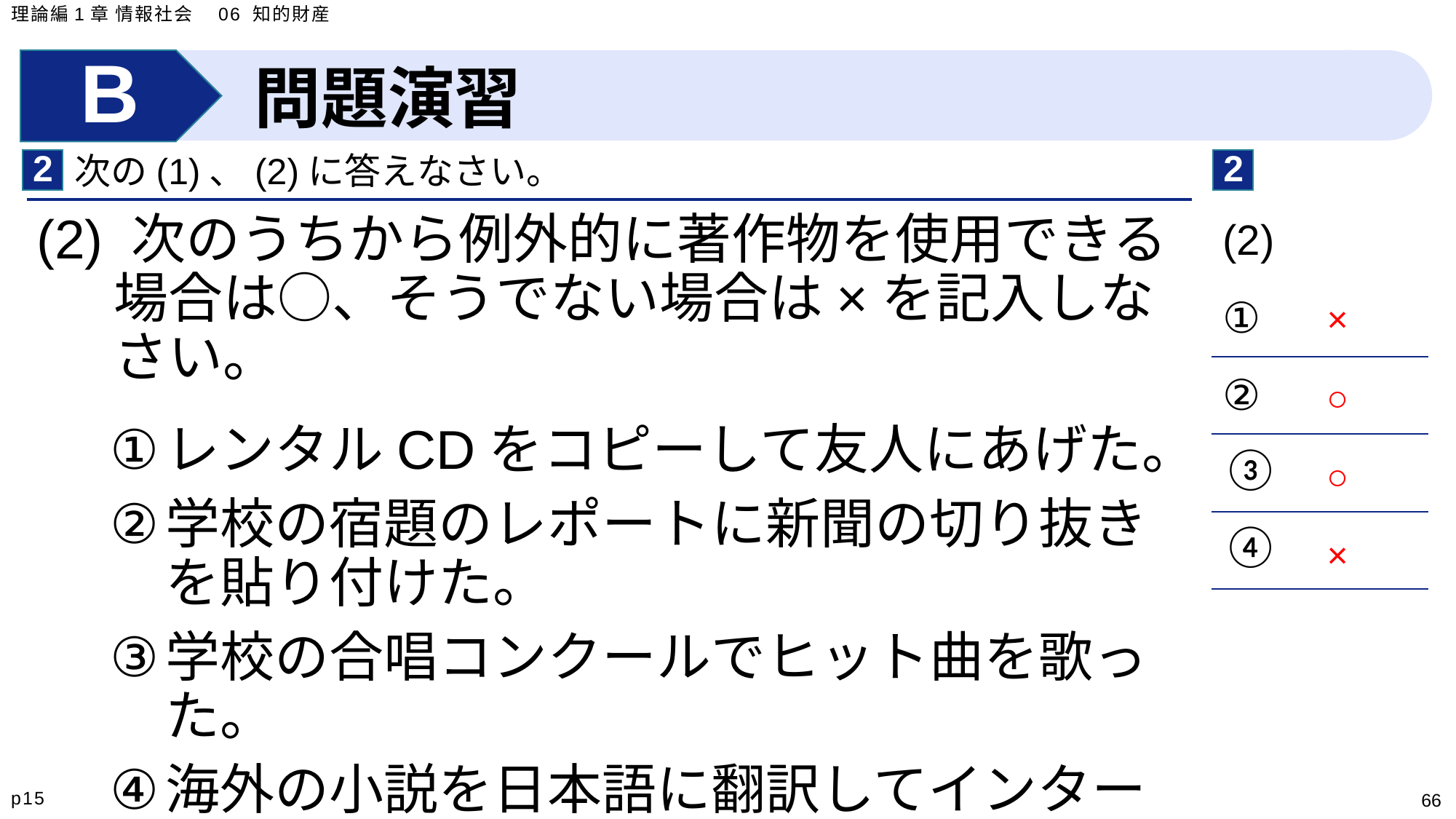

理論編1章 情報社会　06 知的財産
問題演習
2
2
次の(1)、(2)に答えなさい。
| (2) |
| --- |
| ① |
| ② |
| ③ |
| ④ |
(2) 次のうちから例外的に著作物を使用できる場合は○、そうでない場合は×を記入しなさい。
レンタルCDをコピーして友人にあげた。
学校の宿題のレポートに新聞の切り抜きを貼り付けた。
学校の合唱コンクールでヒット曲を歌った。
海外の小説を日本語に翻訳してインターネットで公開した。
×
○
○
×
p15
66